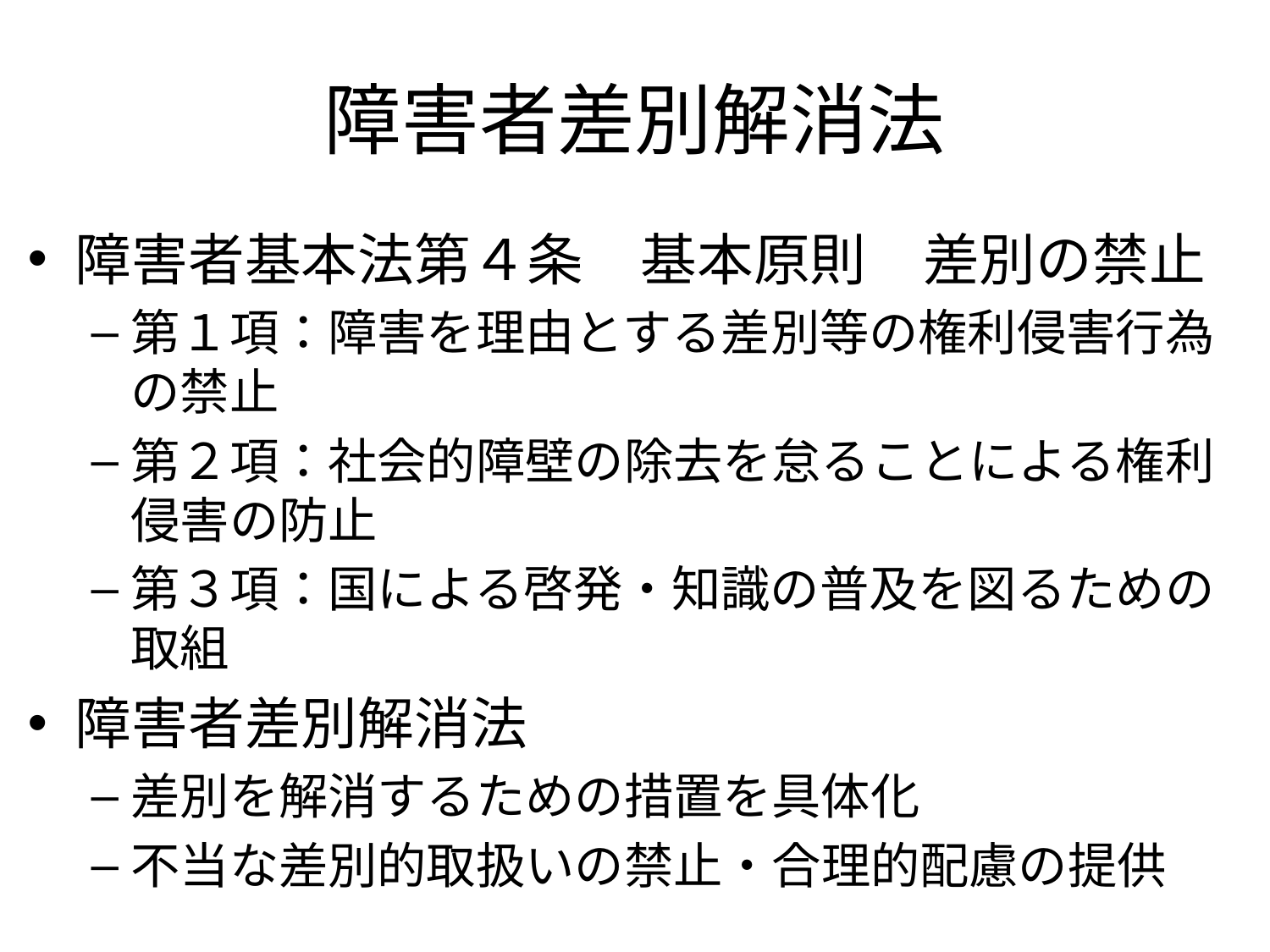

# 障害者差別解消法
障害者基本法第４条　基本原則　差別の禁止
第１項：障害を理由とする差別等の権利侵害行為の禁止
第２項：社会的障壁の除去を怠ることによる権利侵害の防止
第３項：国による啓発・知識の普及を図るための取組
障害者差別解消法
差別を解消するための措置を具体化
不当な差別的取扱いの禁止・合理的配慮の提供